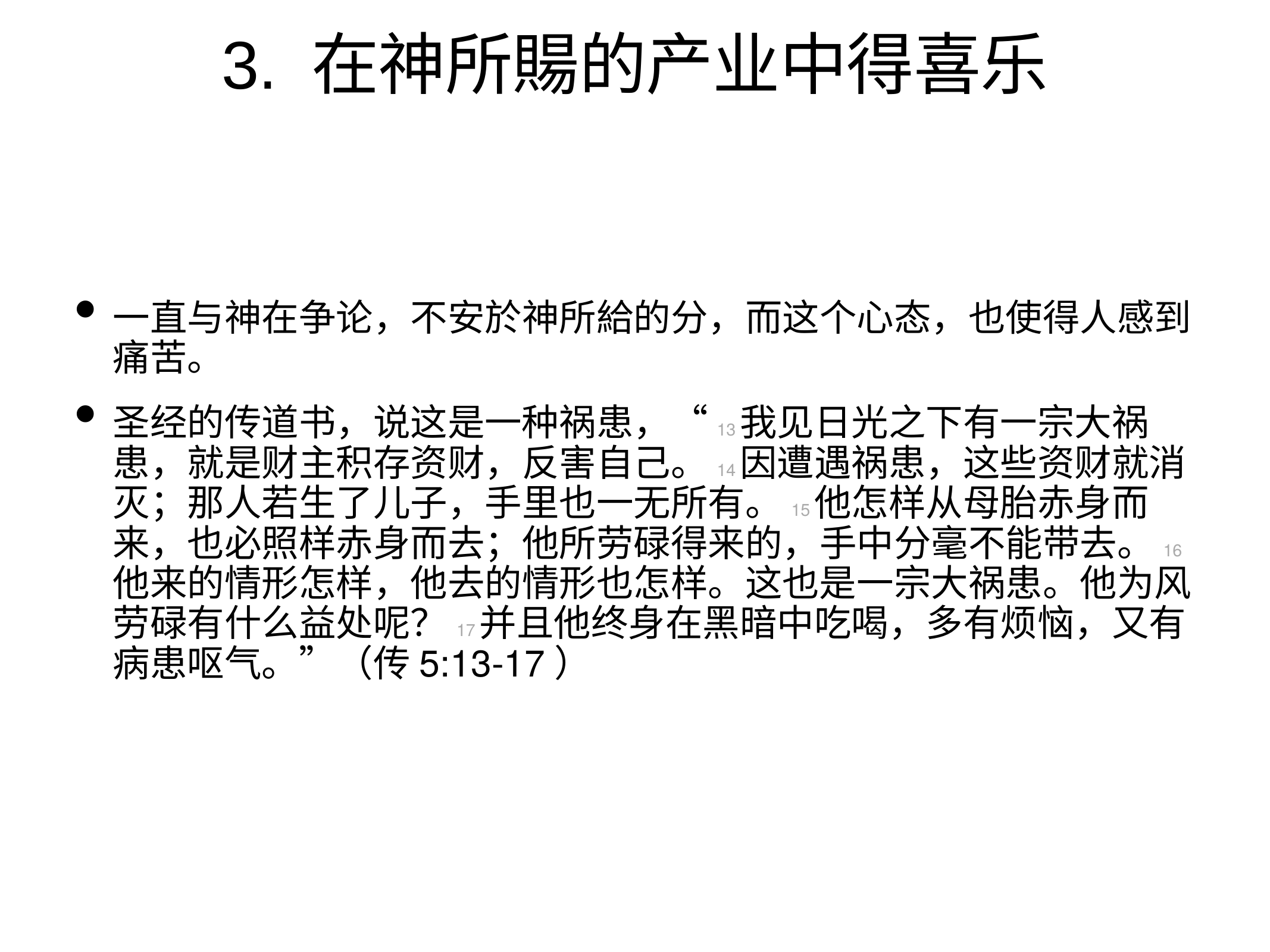

# 3. 在神所𧶽的产业中得喜乐

一直与神在争论，不安於神所給的分，而这个心态，也使得人感到痛苦。
圣经的传道书，说这是一种祸患，“13我见日光之下有一宗大祸患，就是财主积存资财，反害自己。14因遭遇祸患，这些资财就消灭；那人若生了儿子，手里也一无所有。15他怎样从母胎赤身而来，也必照样赤身而去；他所劳碌得来的，手中分毫不能带去。16他来的情形怎样，他去的情形也怎样。这也是一宗大祸患。他为风劳碌有什么益处呢？17并且他终身在黑暗中吃喝，多有烦恼，又有病患呕气。”（传5:13-17）